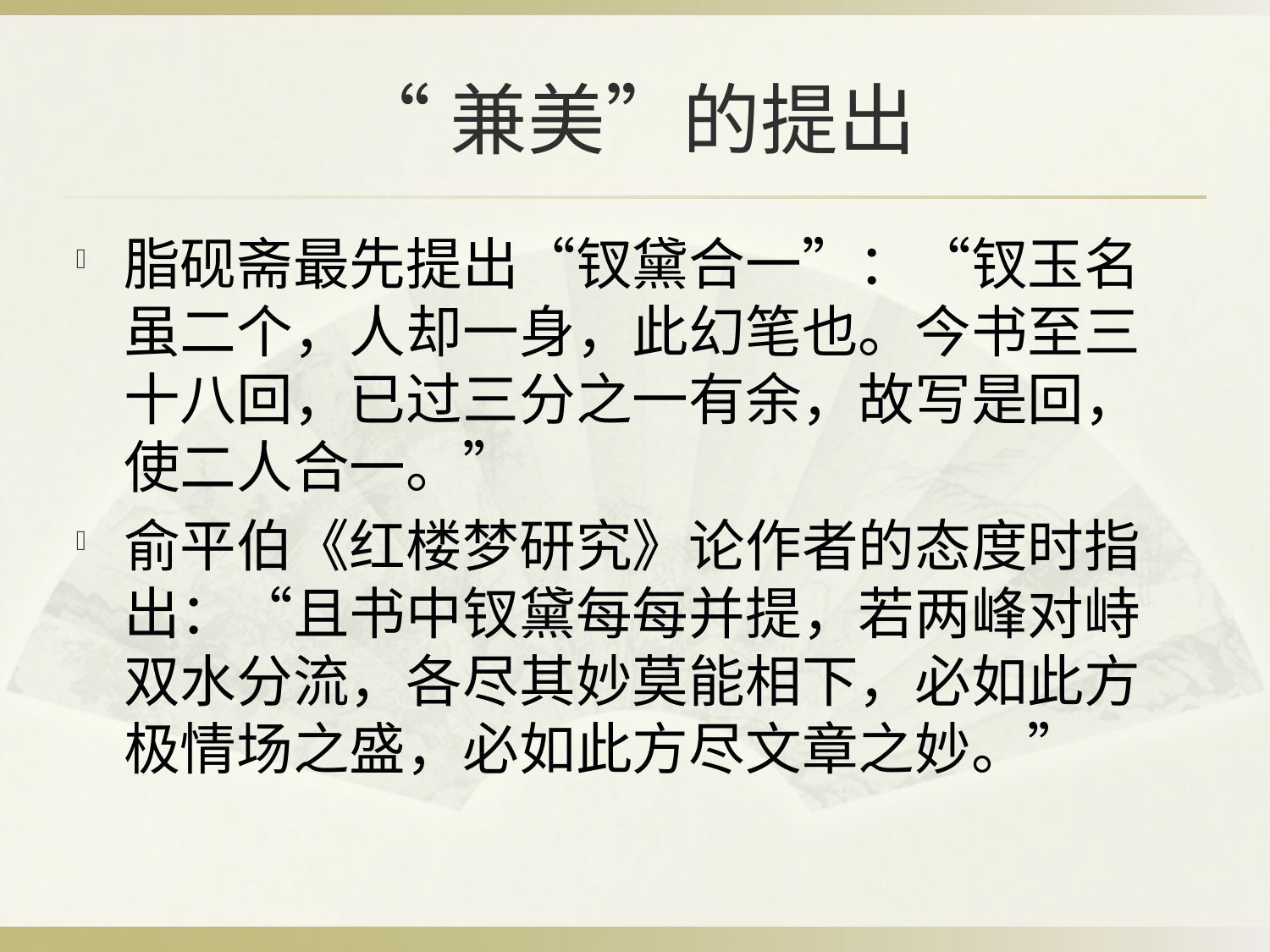

# “兼美”的提出
脂砚斋最先提出“钗黛合一”：“钗玉名虽二个，人却一身，此幻笔也。今书至三十八回，已过三分之一有余，故写是回，使二人合一。”
俞平伯《红楼梦研究》论作者的态度时指出：“且书中钗黛每每并提，若两峰对峙双水分流，各尽其妙莫能相下，必如此方极情场之盛，必如此方尽文章之妙。”